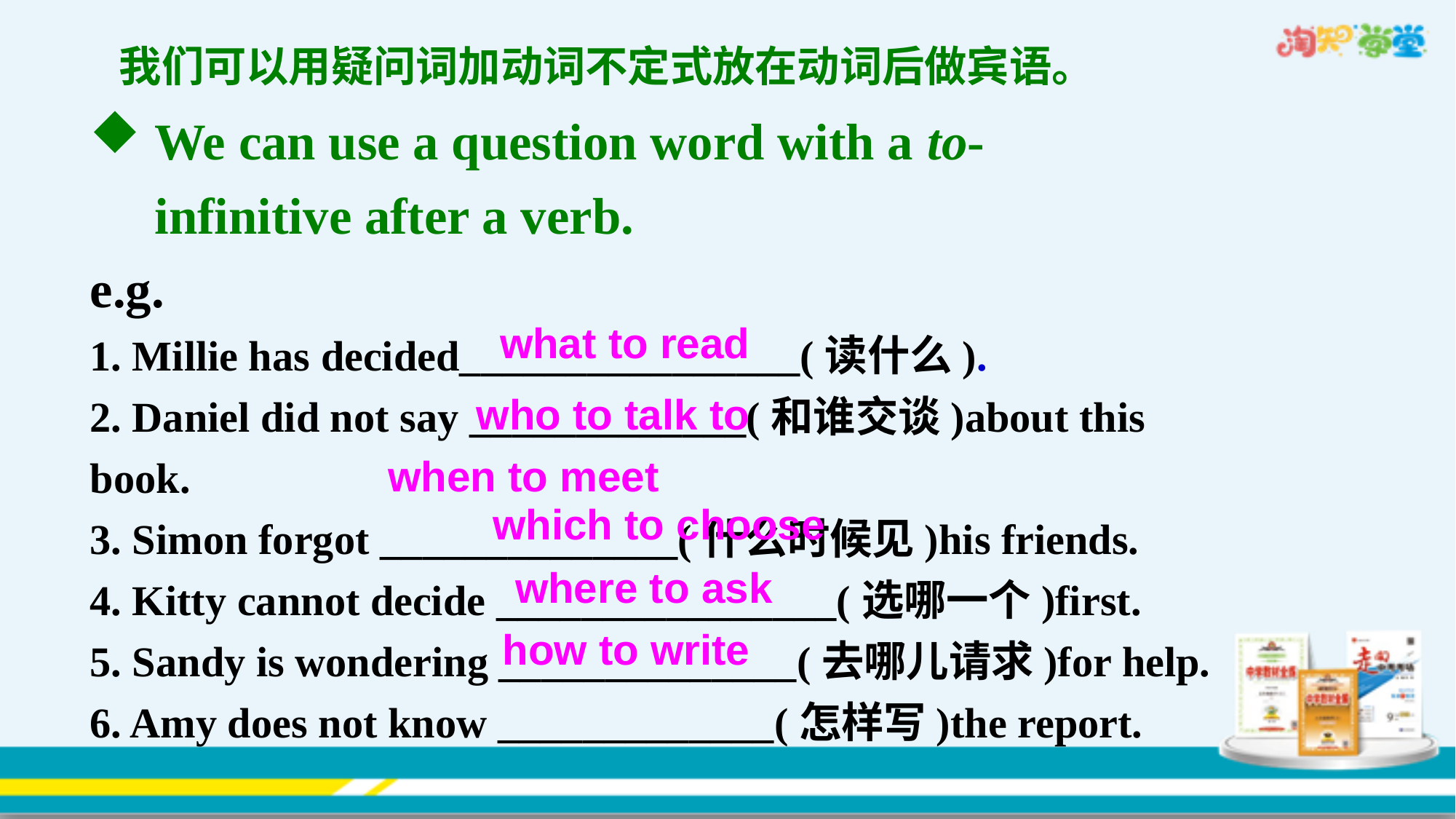

我们可以用疑问词加动词不定式放在动词后做宾语。
 We can use a question word with a to-
     infinitive after a verb.
e.g.
1. Millie has decided________________(读什么).
2. Daniel did not say _____________(和谁交谈)about this book.
3. Simon forgot ______________(什么时候见)his friends.
4. Kitty cannot decide ________________(选哪一个)first.
5. Sandy is wondering ______________(去哪儿请求)for help.
6. Amy does not know _____________(怎样写)the report.
what to read
who to talk to
when to meet
which to choose
where to ask
how to write